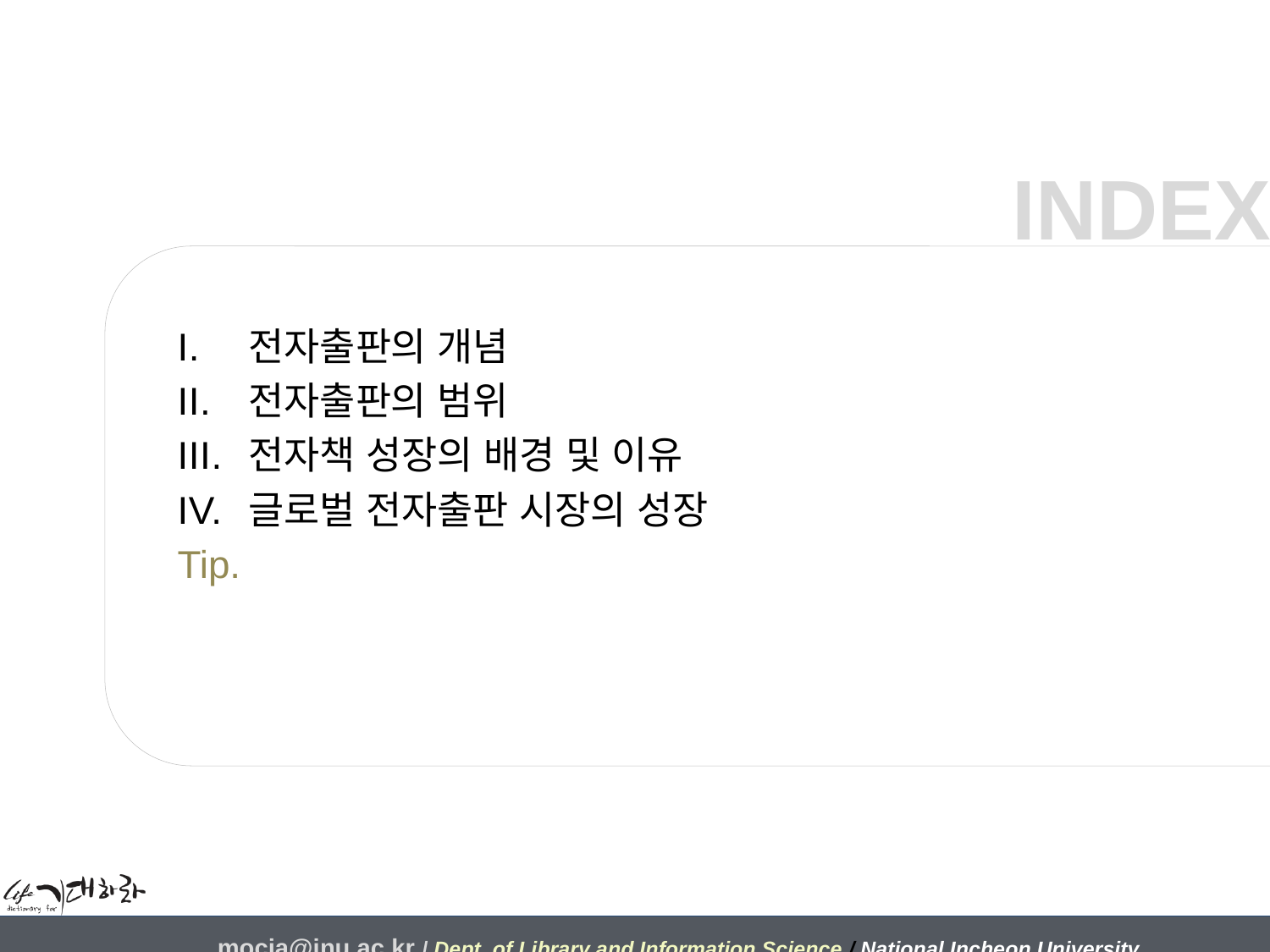

전자출판의 개념
전자출판의 범위
전자책 성장의 배경 및 이유
글로벌 전자출판 시장의 성장
Tip.

mocja@inu.ac.kr / Dept. of Library and Information Science / National Incheon University